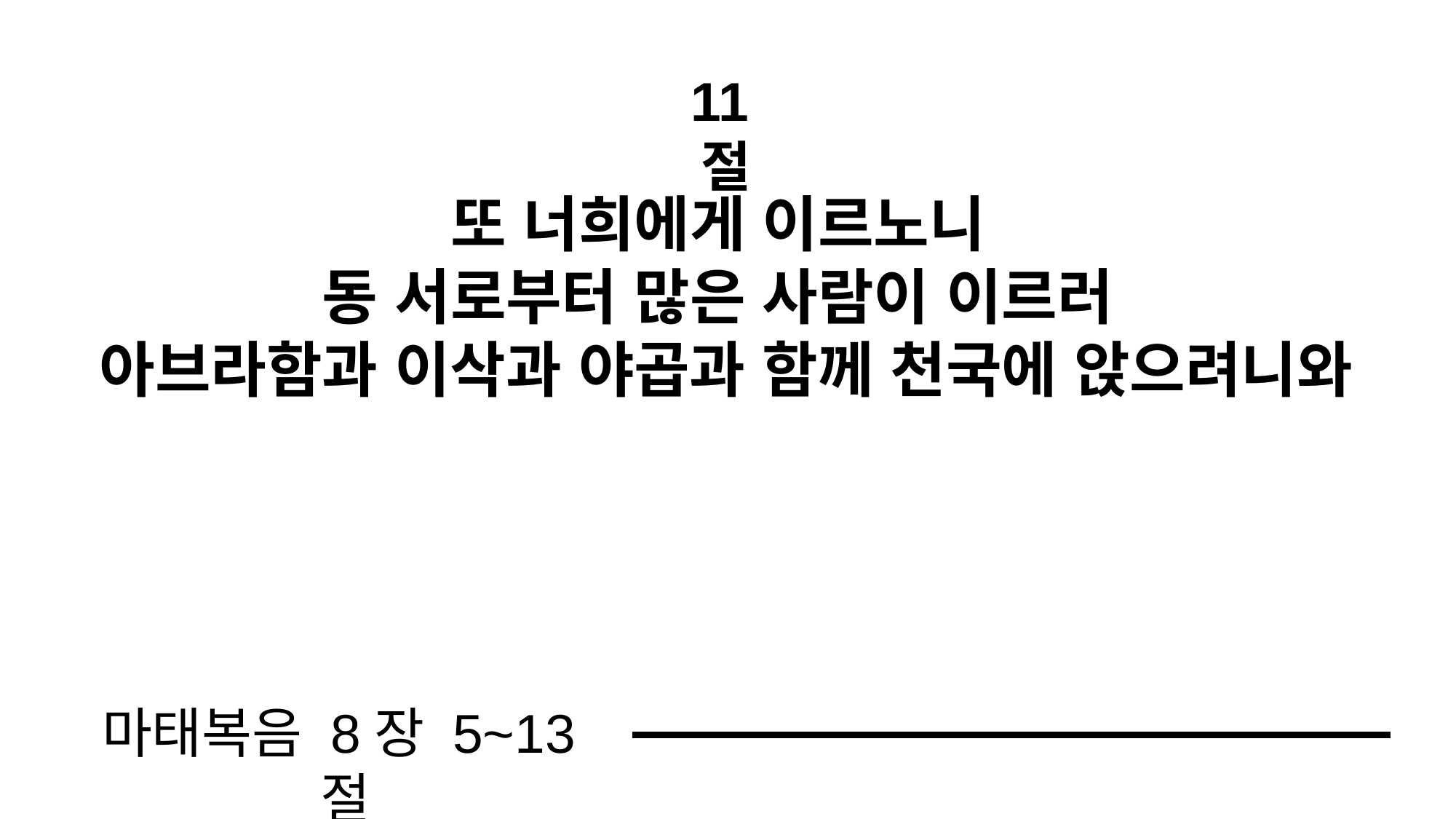

11절
또 너희에게 이르노니
동 서로부터 많은 사람이 이르러
아브라함과 이삭과 야곱과 함께 천국에 앉으려니와
마태복음 8장 5~13절